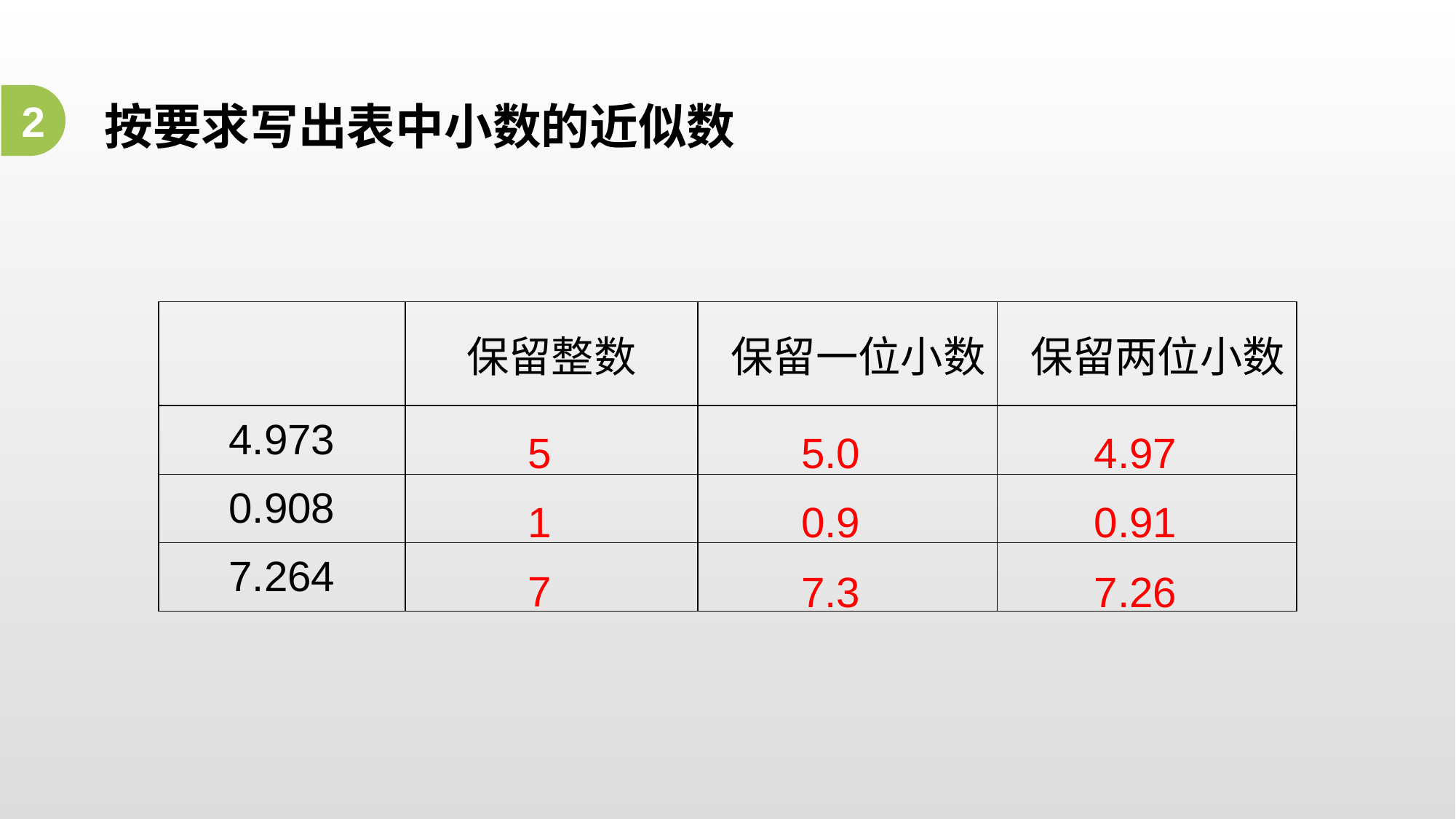

2
按要求写出表中小数的近似数
|  | 保留整数 | 保留一位小数 | 保留两位小数 |
| --- | --- | --- | --- |
| 4.973 |  |  |  |
| 0.908 |  |  |  |
| 7.264 |  |  |  |
5
5.0
4.97
1
0.9
0.91
7
7.3
7.26